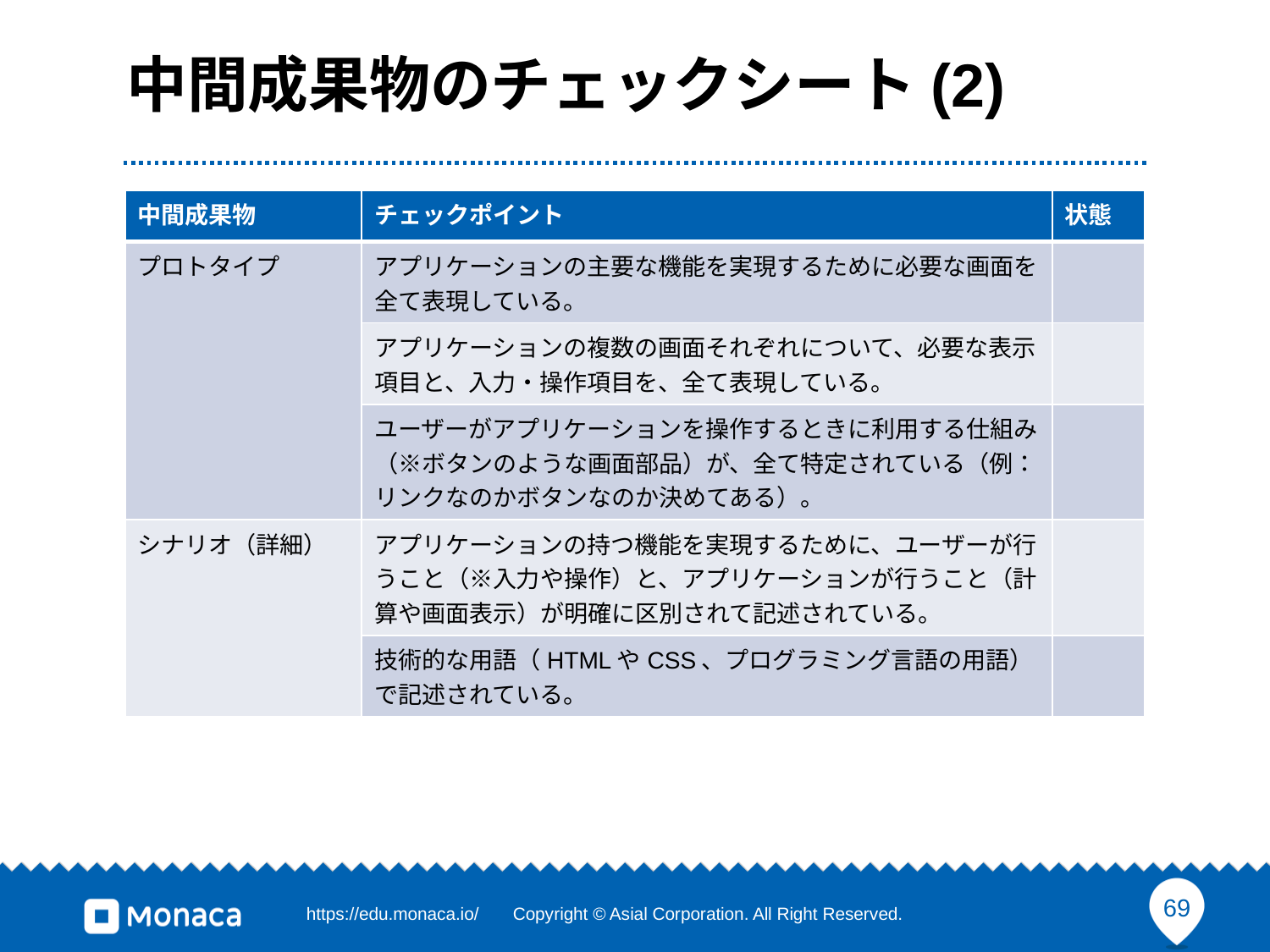

# 中間成果物のチェックシート(2)
| 中間成果物 | チェックポイント | 状態 |
| --- | --- | --- |
| プロトタイプ | アプリケーションの主要な機能を実現するために必要な画面を全て表現している。 |  |
|  | アプリケーションの複数の画面それぞれについて、必要な表示項目と、入力・操作項目を、全て表現している。 |  |
|  | ユーザーがアプリケーションを操作するときに利用する仕組み（※ボタンのような画面部品）が、全て特定されている（例：リンクなのかボタンなのか決めてある）。 |  |
| シナリオ（詳細） | アプリケーションの持つ機能を実現するために、ユーザーが行うこと（※入力や操作）と、アプリケーションが行うこと（計算や画面表示）が明確に区別されて記述されている。 |  |
|  | 技術的な用語（HTMLやCSS、プログラミング言語の用語）で記述されている。 |  |